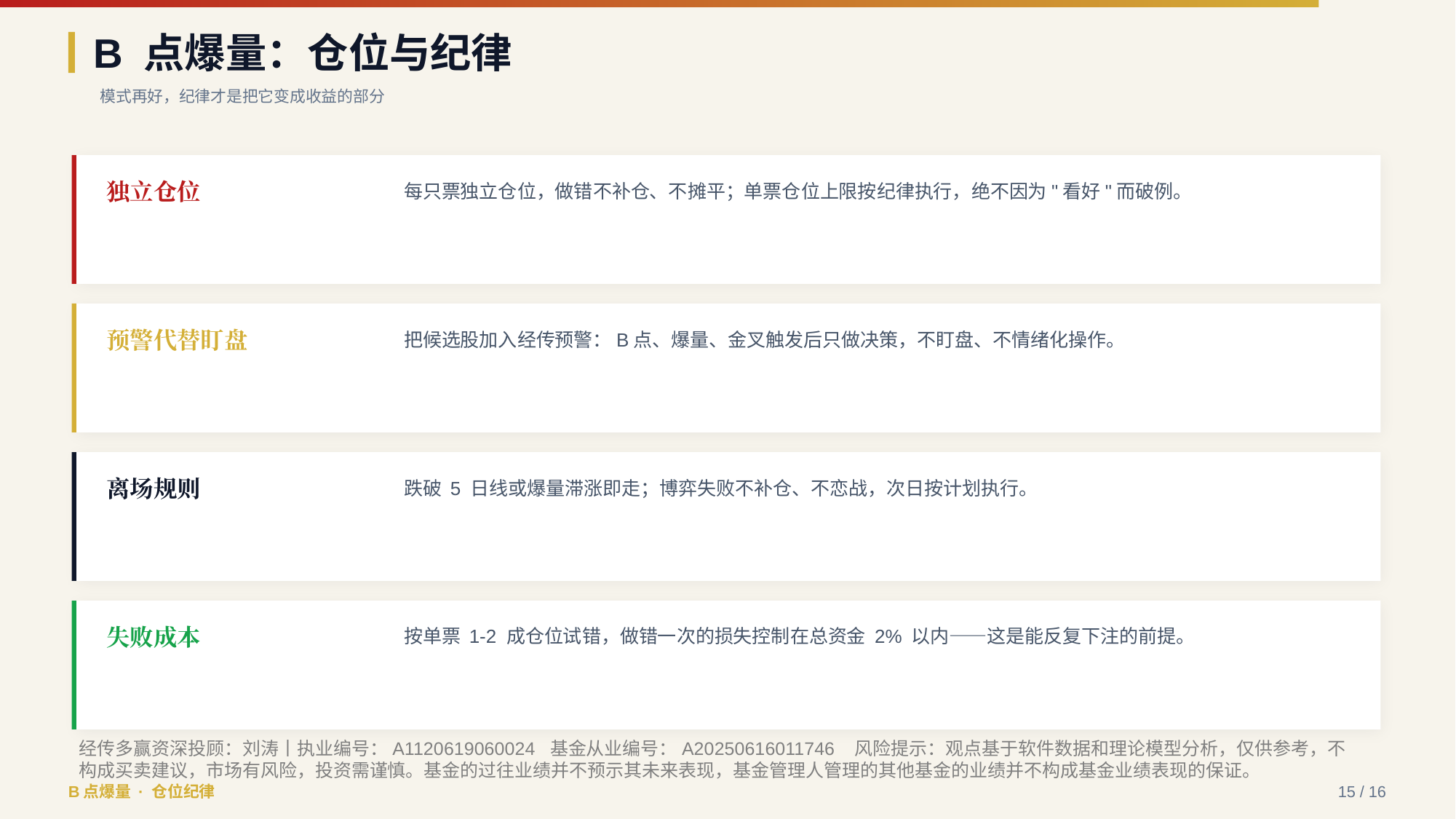

B 点爆量：仓位与纪律

模式再好，纪律才是把它变成收益的部分

独立仓位
每只票独立仓位，做错不补仓、不摊平；单票仓位上限按纪律执行，绝不因为"看好"而破例。

预警代替盯盘
把候选股加入经传预警：B点、爆量、金叉触发后只做决策，不盯盘、不情绪化操作。

离场规则
跌破 5 日线或爆量滞涨即走；博弈失败不补仓、不恋战，次日按计划执行。

失败成本
按单票 1-2 成仓位试错，做错一次的损失控制在总资金 2% 以内——这是能反复下注的前提。
经传多赢资深投顾：刘涛丨执业编号：A1120619060024  基金从业编号：A20250616011746   风险提示：观点基于软件数据和理论模型分析，仅供参考，不构成买卖建议，市场有风险，投资需谨慎。基金的过往业绩并不预示其未来表现，基金管理人管理的其他基金的业绩并不构成基金业绩表现的保证。

B点爆量 · 仓位纪律
15 / 16